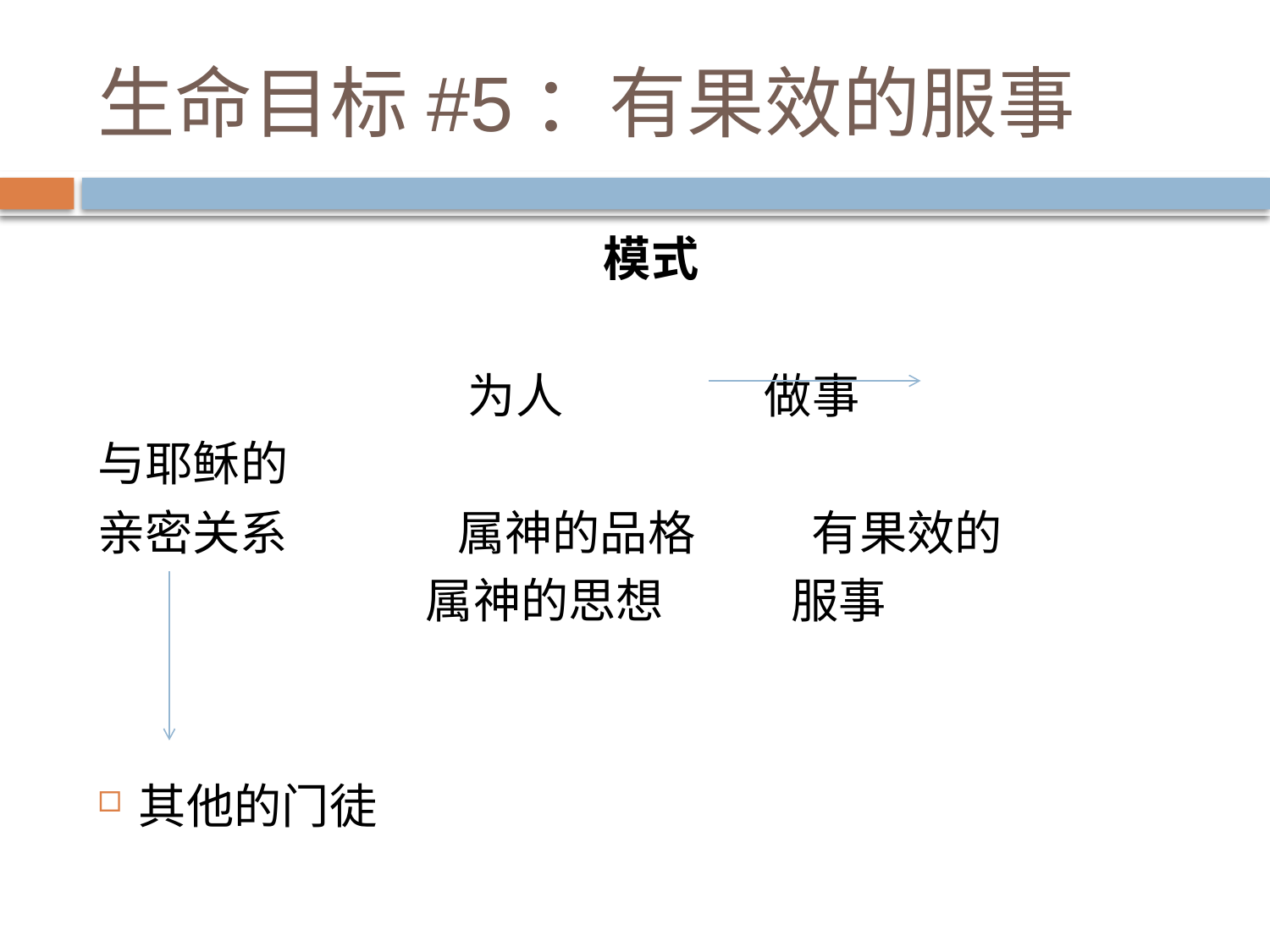

# 生命目标#5：有果效的服事
模式

                                  为人                   做事
与耶稣的
亲密关系                属神的品格           有果效的
                              属神的思想            服事

其他的门徒